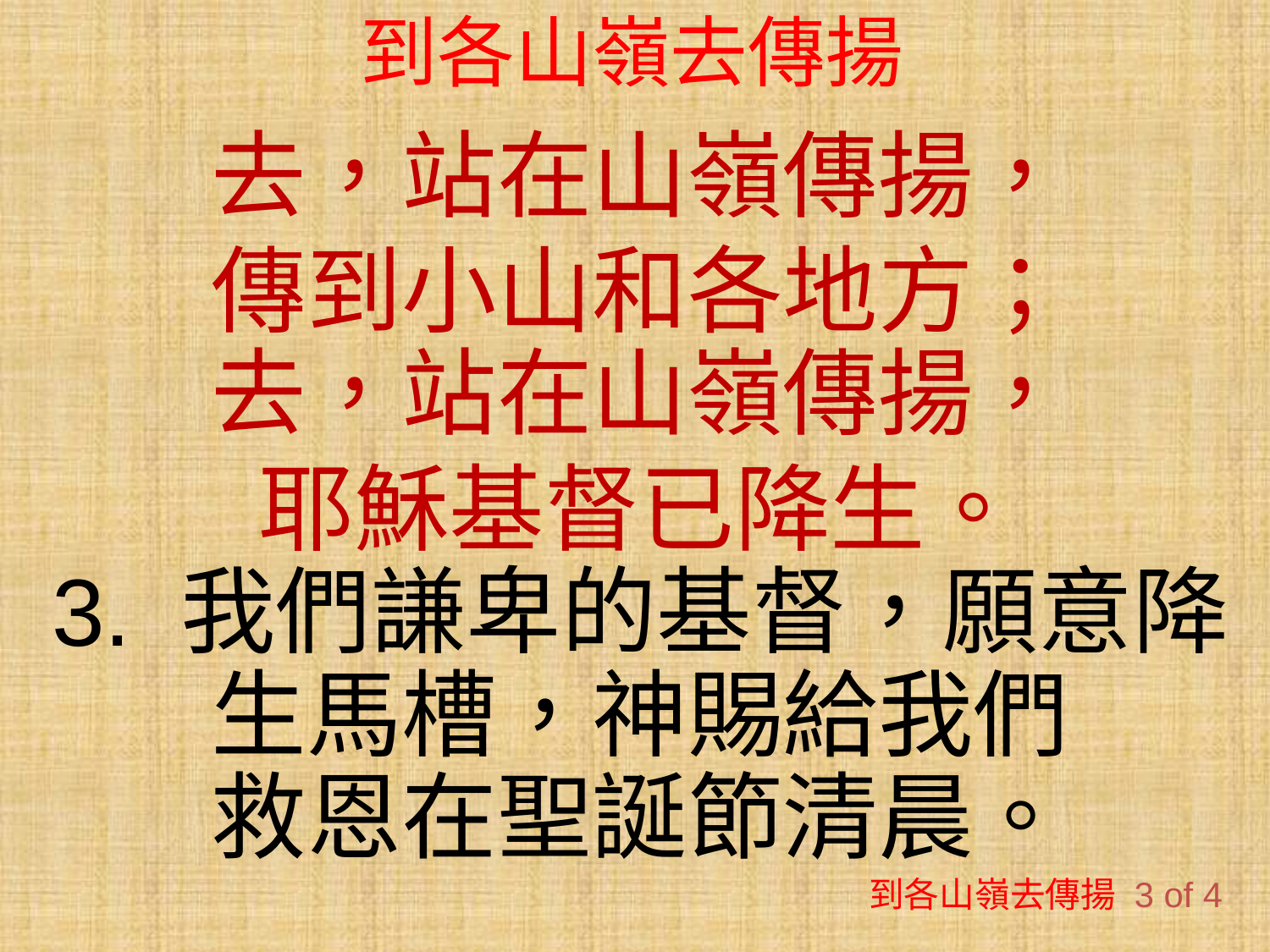

# 到各山嶺去傳揚
去，站在山嶺傳揚，
傳到小山和各地方；
去，站在山嶺傳揚，
耶穌基督已降生。
3. 我們謙卑的基督，願意降生馬槽，神賜給我們
救恩在聖誕節清晨。
到各山嶺去傳揚 3 of 4